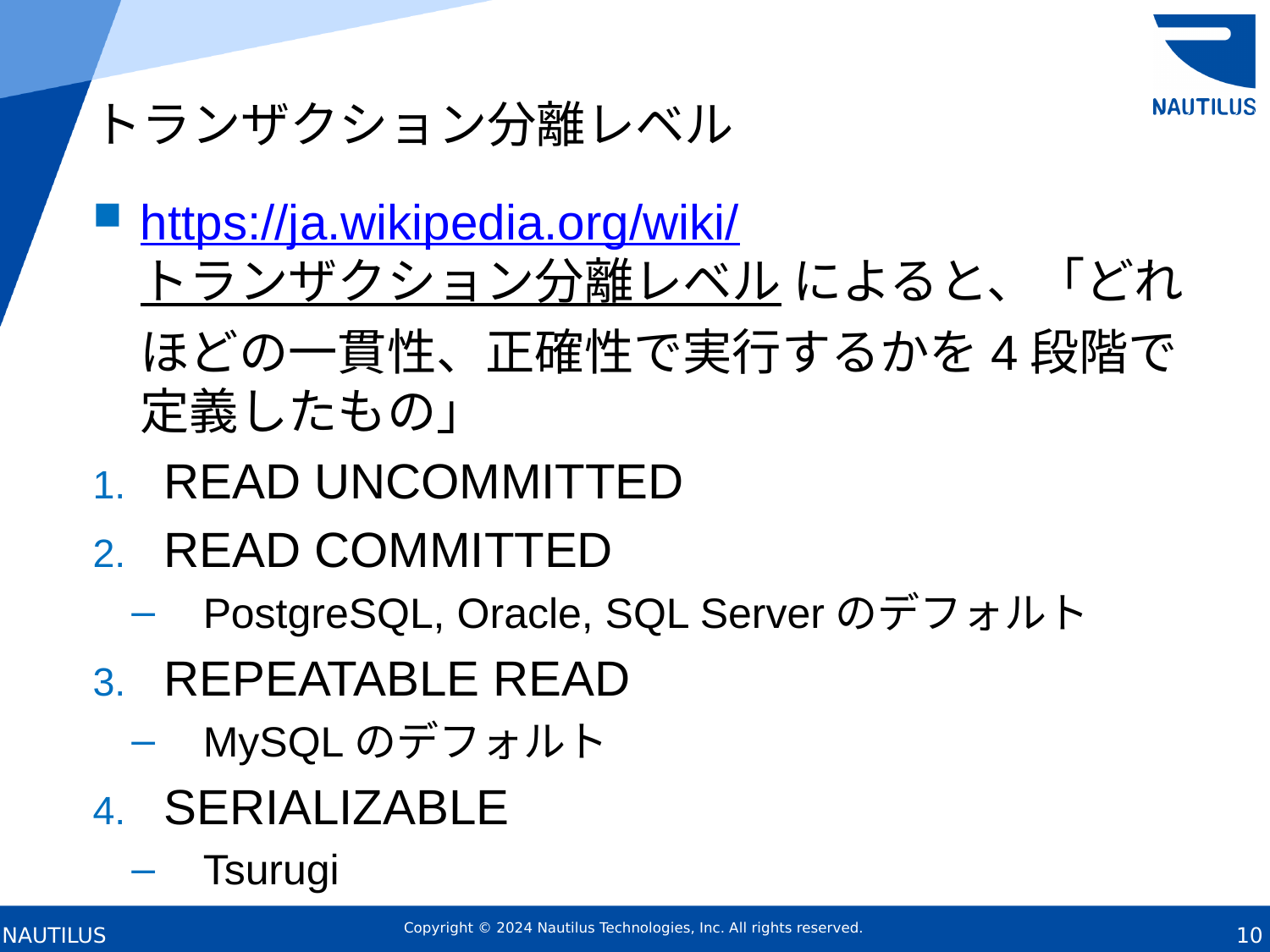

# トランザクション分離レベル
https://ja.wikipedia.org/wiki/トランザクション分離レベル によると、「どれほどの一貫性、正確性で実行するかを4段階で定義したもの」
READ UNCOMMITTED
READ COMMITTED
PostgreSQL, Oracle, SQL Serverのデフォルト
REPEATABLE READ
MySQLのデフォルト
SERIALIZABLE
Tsurugi